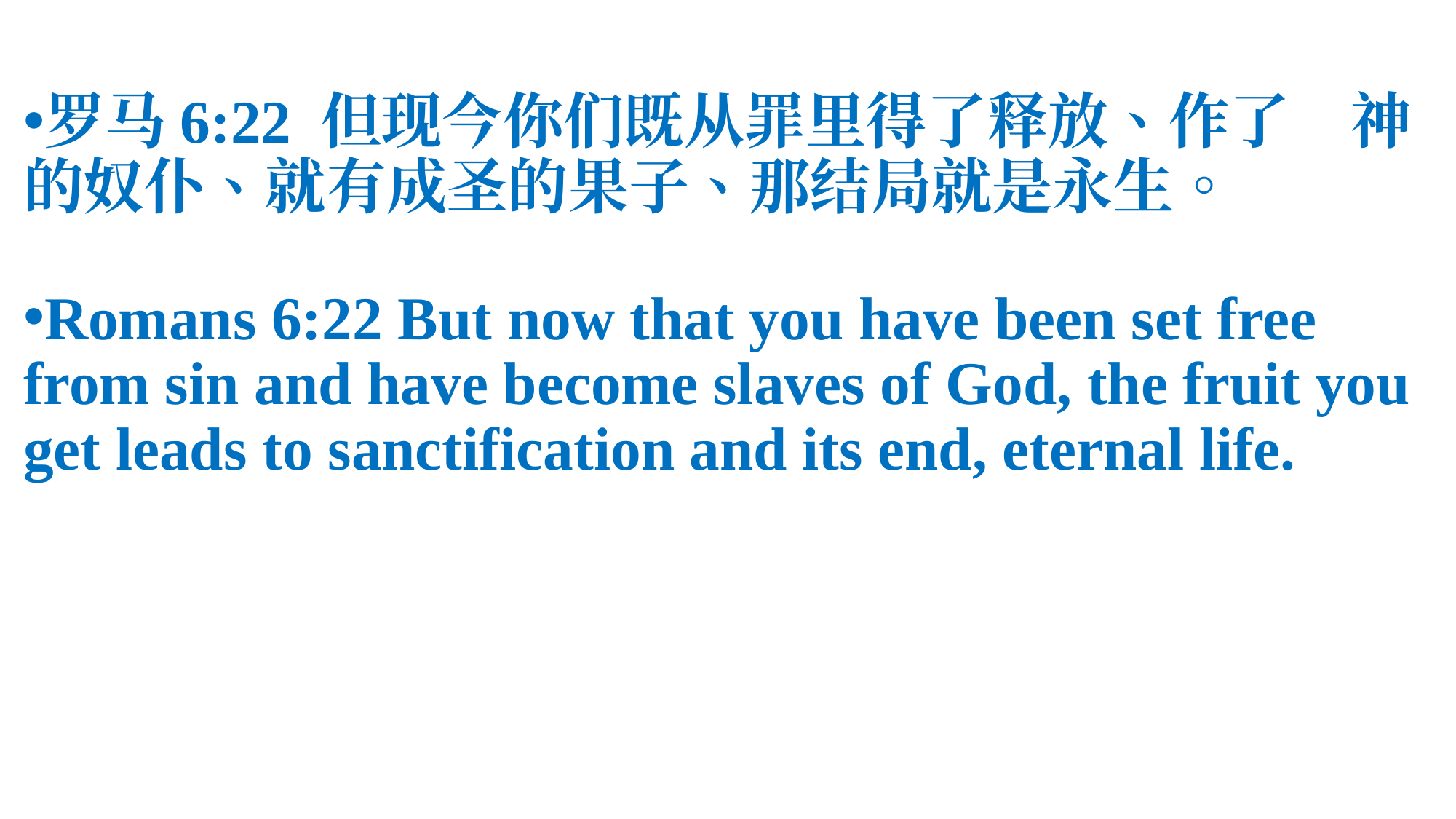

罗马6:22 但现今你们既从罪里得了释放、作了　神的奴仆、就有成圣的果子、那结局就是永生。

Romans 6:22 But now that you have been set free from sin and have become slaves of God, the fruit you get leads to sanctification and its end, eternal life.